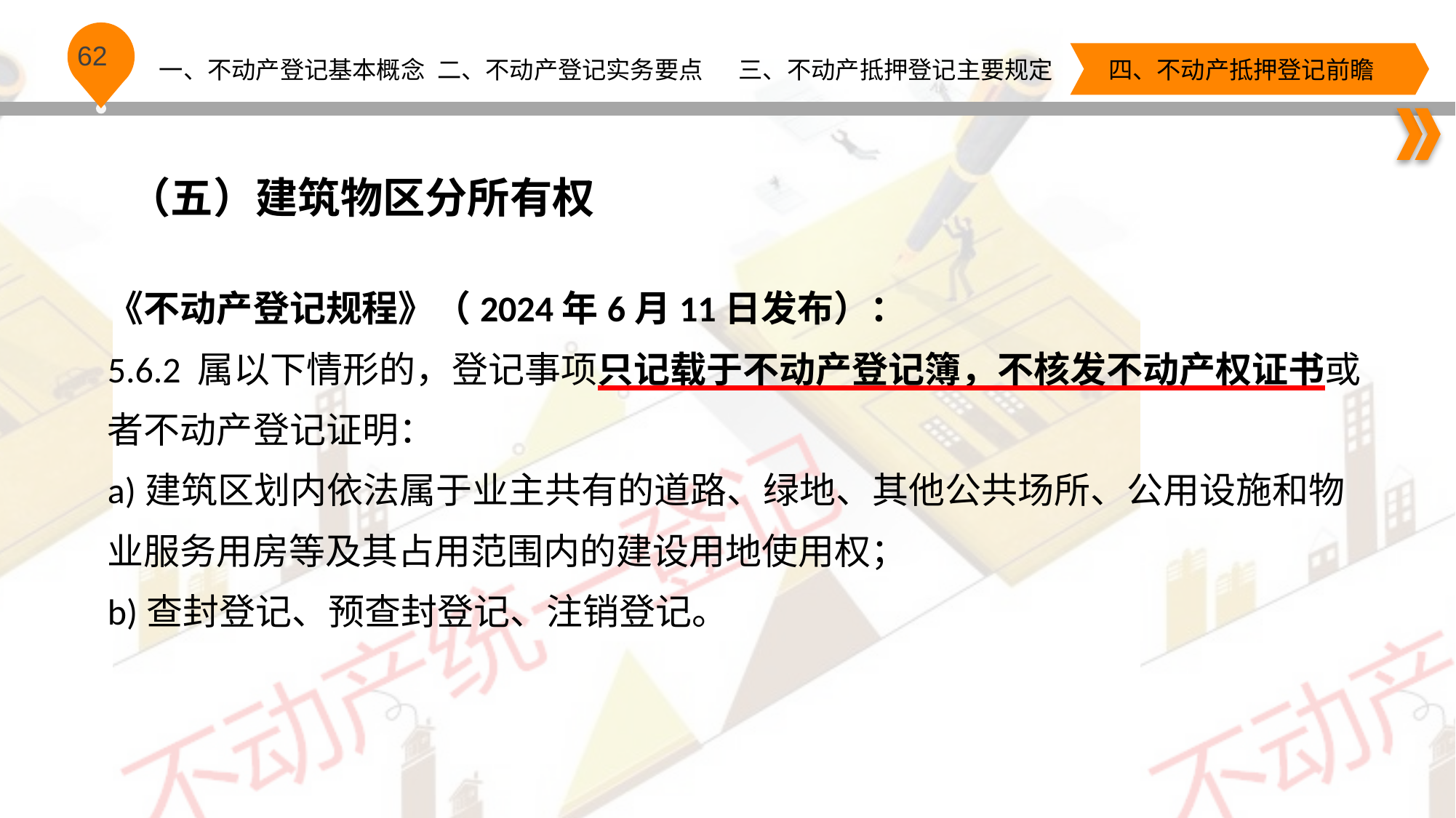

（五）建筑物区分所有权
《不动产登记规程》（2024年6月11日发布）：
5.6.2 属以下情形的，登记事项只记载于不动产登记簿，不核发不动产权证书或者不动产登记证明：
a)建筑区划内依法属于业主共有的道路、绿地、其他公共场所、公用设施和物业服务用房等及其占用范围内的建设用地使用权；
b)查封登记、预查封登记、注销登记。